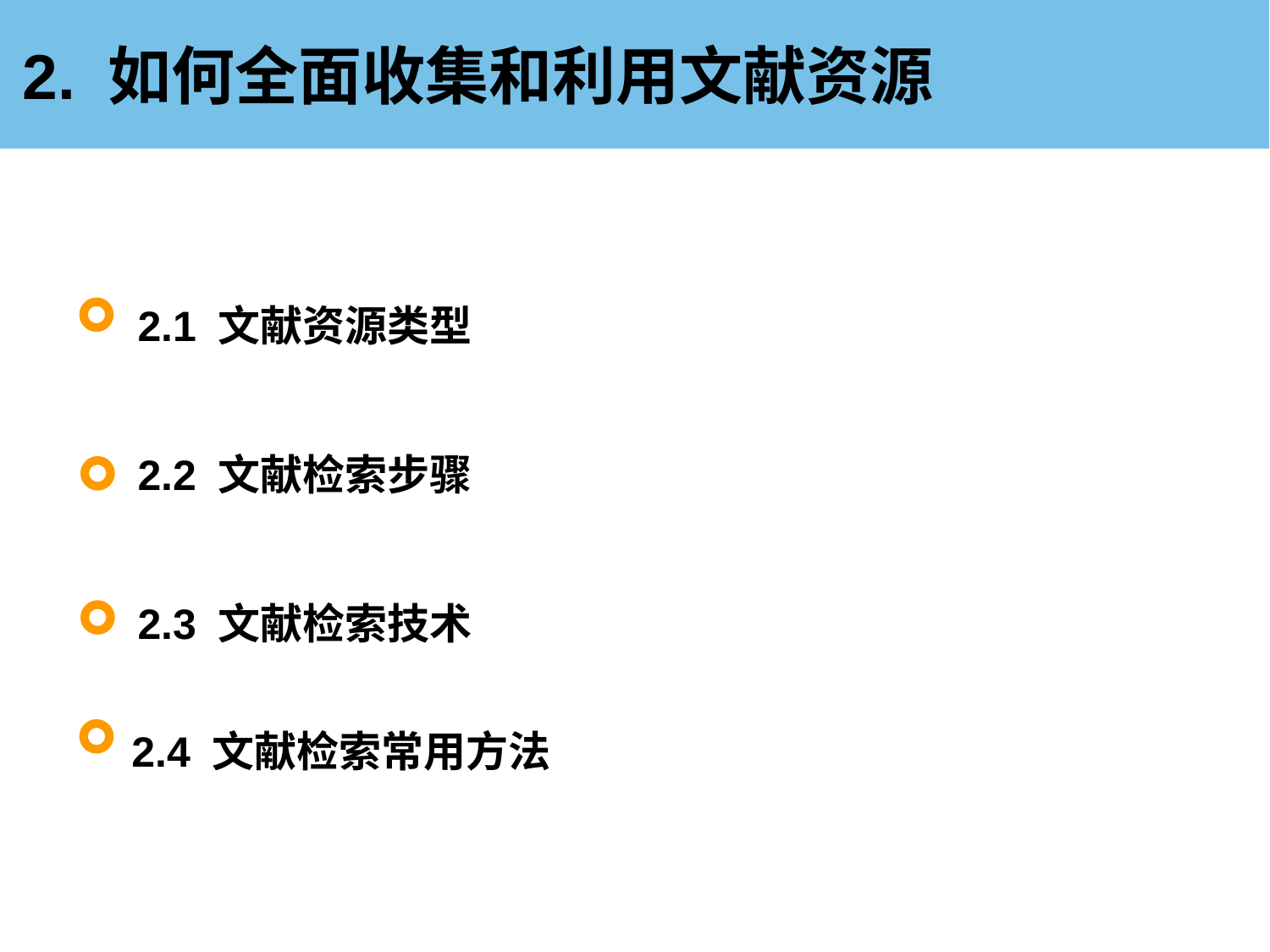

2. 如何全面收集和利用文献资源
2.1 文献资源类型

2.2 文献检索步骤

2.3 文献检索技术

2.4 文献检索常用方法